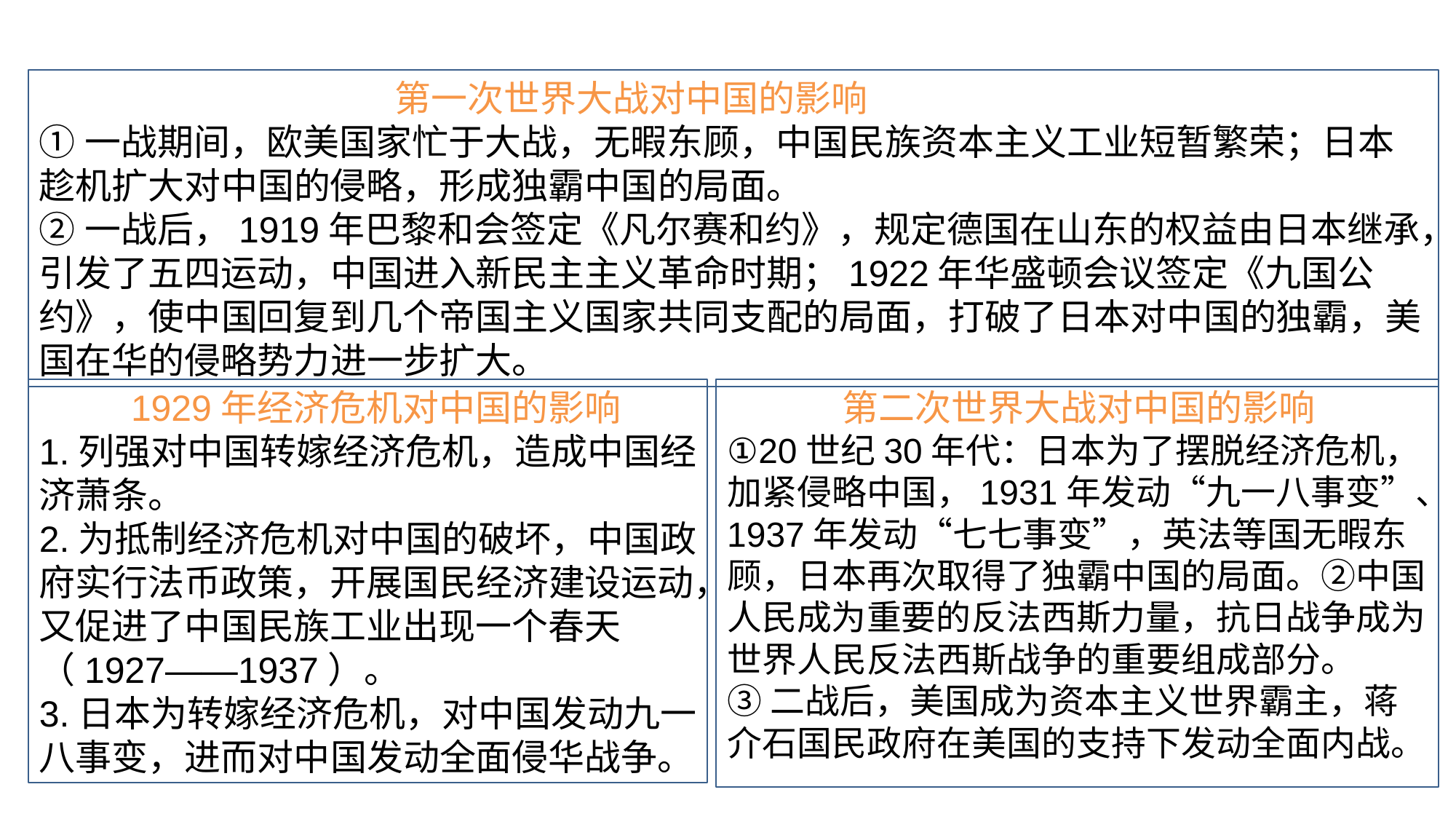

第一次世界大战对中国的影响
①一战期间，欧美国家忙于大战，无暇东顾，中国民族资本主义工业短暂繁荣；日本趁机扩大对中国的侵略，形成独霸中国的局面。
②一战后，1919年巴黎和会签定《凡尔赛和约》，规定德国在山东的权益由日本继承，引发了五四运动，中国进入新民主主义革命时期；1922年华盛顿会议签定《九国公约》，使中国回复到几个帝国主义国家共同支配的局面，打破了日本对中国的独霸，美国在华的侵略势力进一步扩大。
         1929年经济危机对中国的影响
1.列强对中国转嫁经济危机，造成中国经济萧条。
2.为抵制经济危机对中国的破坏，中国政府实行法币政策，开展国民经济建设运动，又促进了中国民族工业出现一个春天（1927——1937）。
3.日本为转嫁经济危机，对中国发动九一八事变，进而对中国发动全面侵华战争。
             第二次世界大战对中国的影响
①20世纪30年代：日本为了摆脱经济危机，加紧侵略中国，1931年发动“九一八事变”、1937年发动“七七事变”，英法等国无暇东顾，日本再次取得了独霸中国的局面。②中国人民成为重要的反法西斯力量，抗日战争成为世界人民反法西斯战争的重要组成部分。
③二战后，美国成为资本主义世界霸主，蒋介石国民政府在美国的支持下发动全面内战。